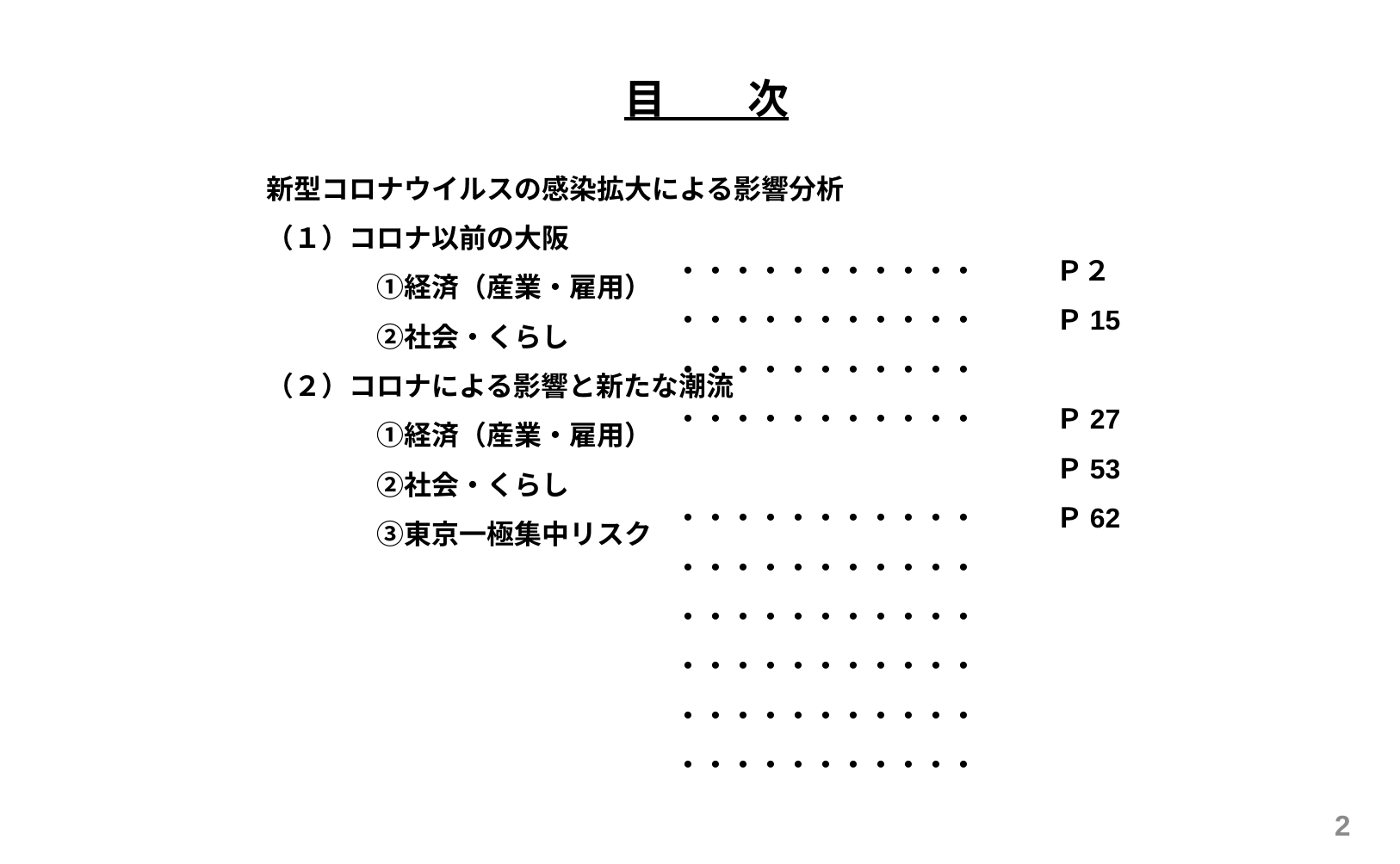

目　　次
新型コロナウイルスの感染拡大による影響分析
（１）コロナ以前の大阪
　　　　①経済（産業・雇用）
　　　　②社会・くらし
（２）コロナによる影響と新たな潮流
　　　　①経済（産業・雇用）
　　　　②社会・くらし
　　　　③東京一極集中リスク

・・・・・・・・・・・・・・・・・・・・・・
・・・・・・・・・・・・・・・・・・・・・・

・・・・・・・・・・・・・・・・・・・・・・
・・・・・・・・・・・・・・・・・・・・・・
・・・・・・・・・・・・・・・・・・・・・・

Ｐ２
Ｐ15

Ｐ27
Ｐ53
Ｐ62
2